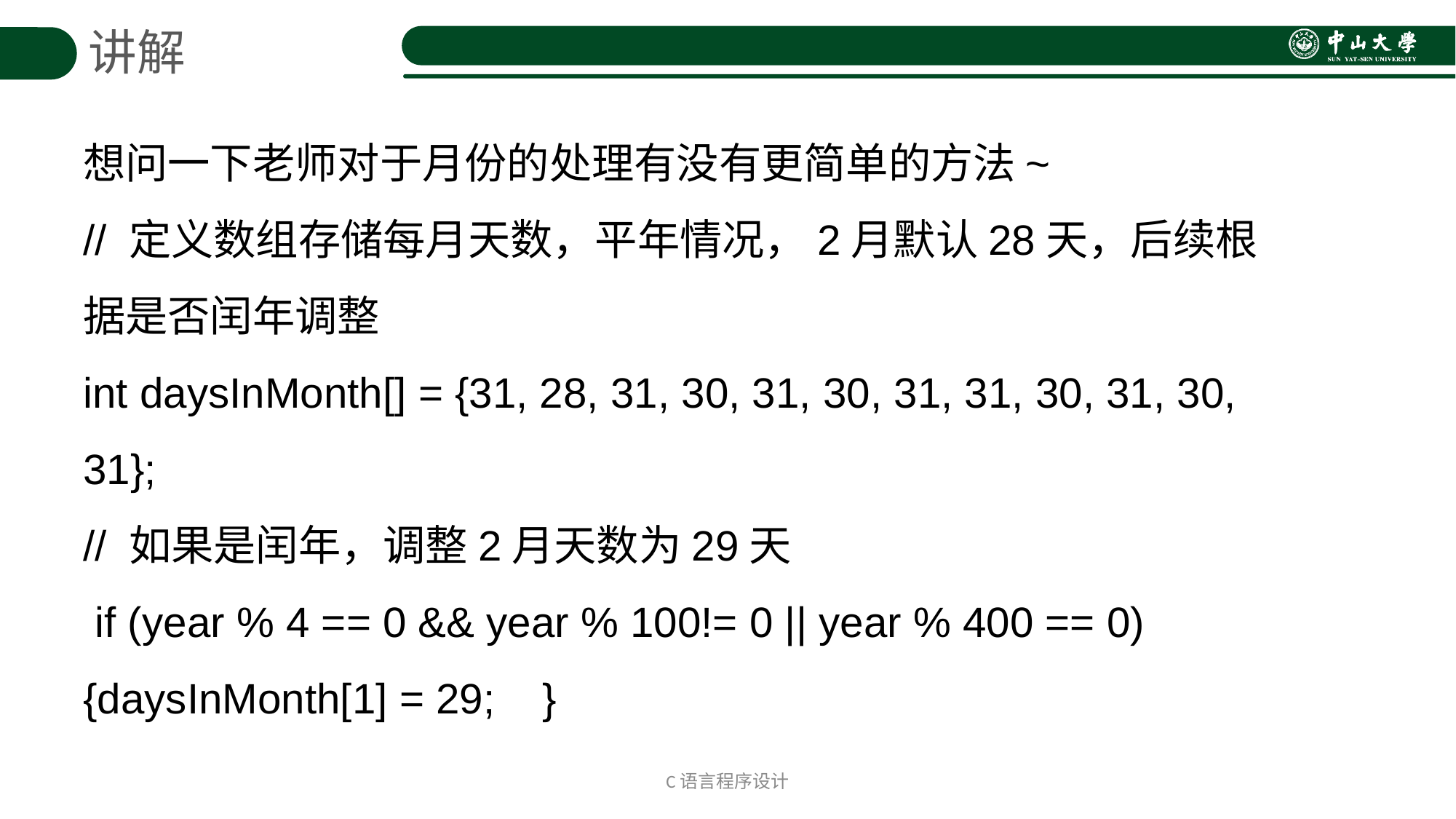

讲解
想问一下老师对于月份的处理有没有更简单的方法~
// 定义数组存储每月天数，平年情况，2月默认28天，后续根据是否闰年调整
int daysInMonth[] = {31, 28, 31, 30, 31, 30, 31, 31, 30, 31, 30, 31};
// 如果是闰年，调整2月天数为29天
 if (year % 4 == 0 && year % 100!= 0 || year % 400 == 0)
{daysInMonth[1] = 29;    }

C语言程序设计
12